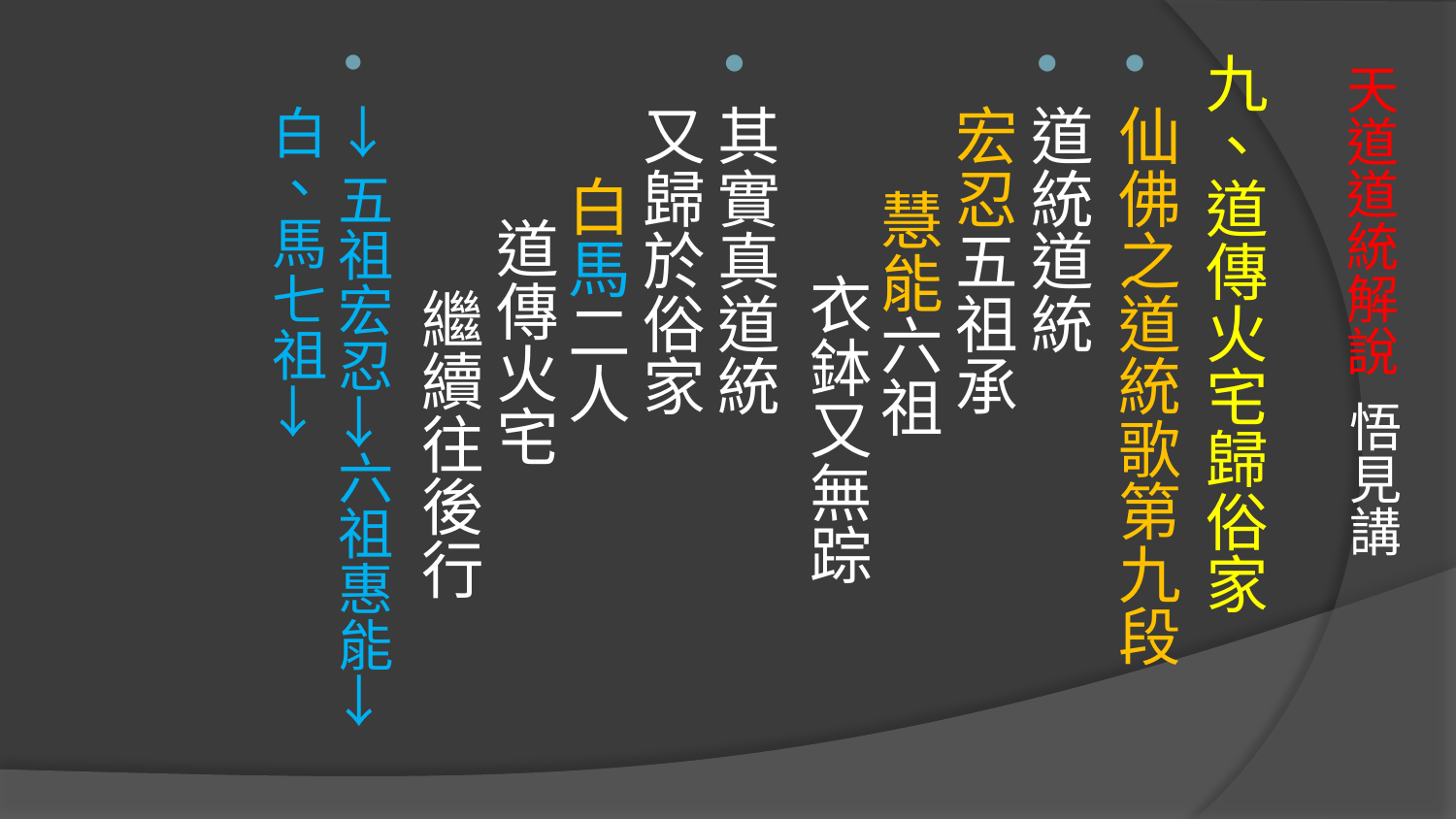

九、道傳火宅歸俗家
仙佛之道統歌第九段
道統道統　                      宏忍五祖承　                           慧能六祖　                                衣鉢又無踪
其實真道統　                     又歸於俗家　                          白馬二人　                             道傳火宅　                               繼續往後行
→五祖宏忍→六祖惠能→白、馬七祖→

# 天道道統解說  悟見講